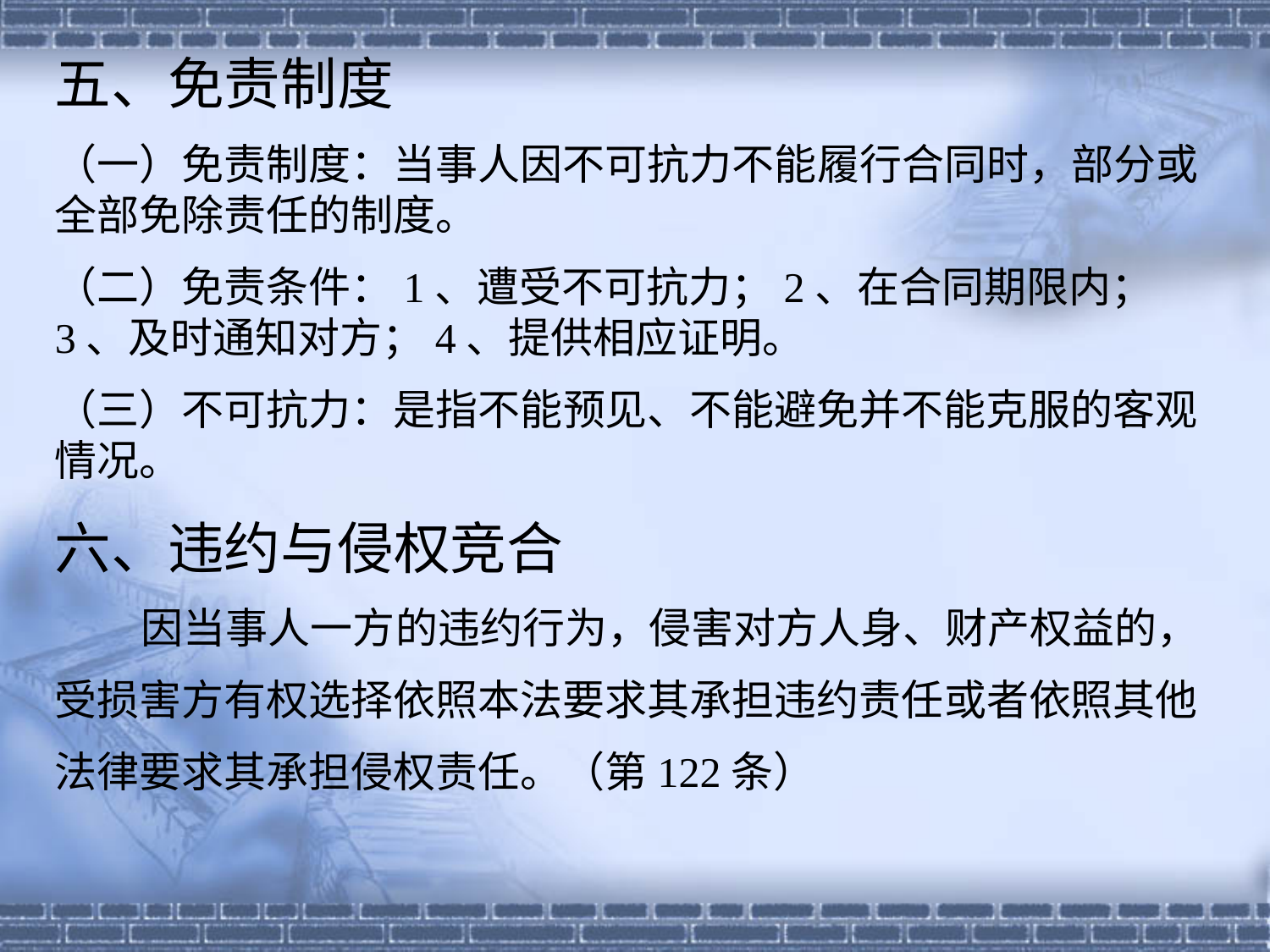

五、免责制度
（一）免责制度：当事人因不可抗力不能履行合同时，部分或全部免除责任的制度。
（二）免责条件：1、遭受不可抗力；2、在合同期限内；3、及时通知对方；4、提供相应证明。
（三）不可抗力：是指不能预见、不能避免并不能克服的客观情况。
六、违约与侵权竞合
        因当事人一方的违约行为，侵害对方人身、财产权益的，
受损害方有权选择依照本法要求其承担违约责任或者依照其他
法律要求其承担侵权责任。（第122条）